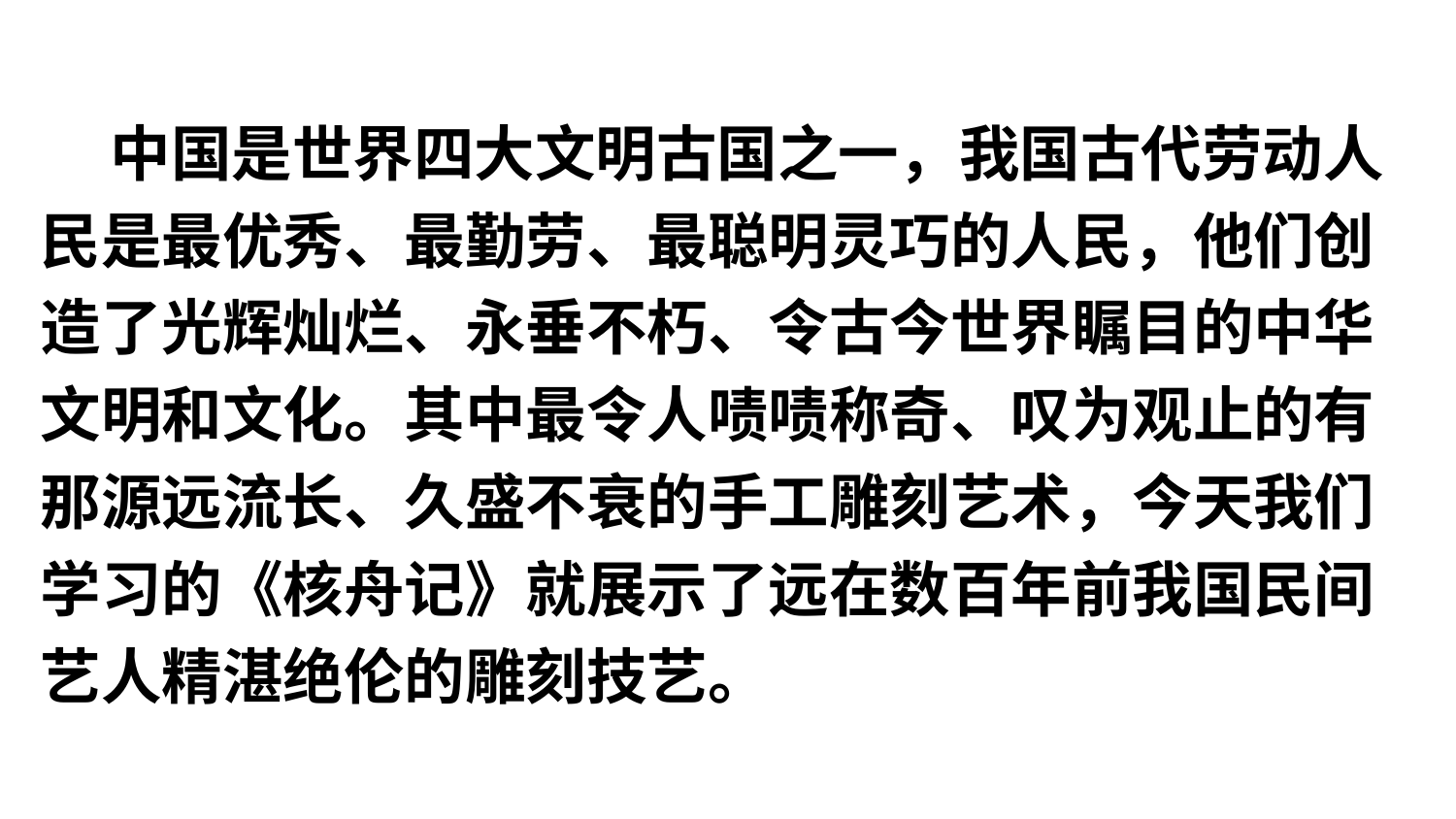

中国是世界四大文明古国之一，我国古代劳动人民是最优秀、最勤劳、最聪明灵巧的人民，他们创造了光辉灿烂、永垂不朽、令古今世界瞩目的中华文明和文化。其中最令人啧啧称奇、叹为观止的有那源远流长、久盛不衰的手工雕刻艺术，今天我们学习的《核舟记》就展示了远在数百年前我国民间艺人精湛绝伦的雕刻技艺。